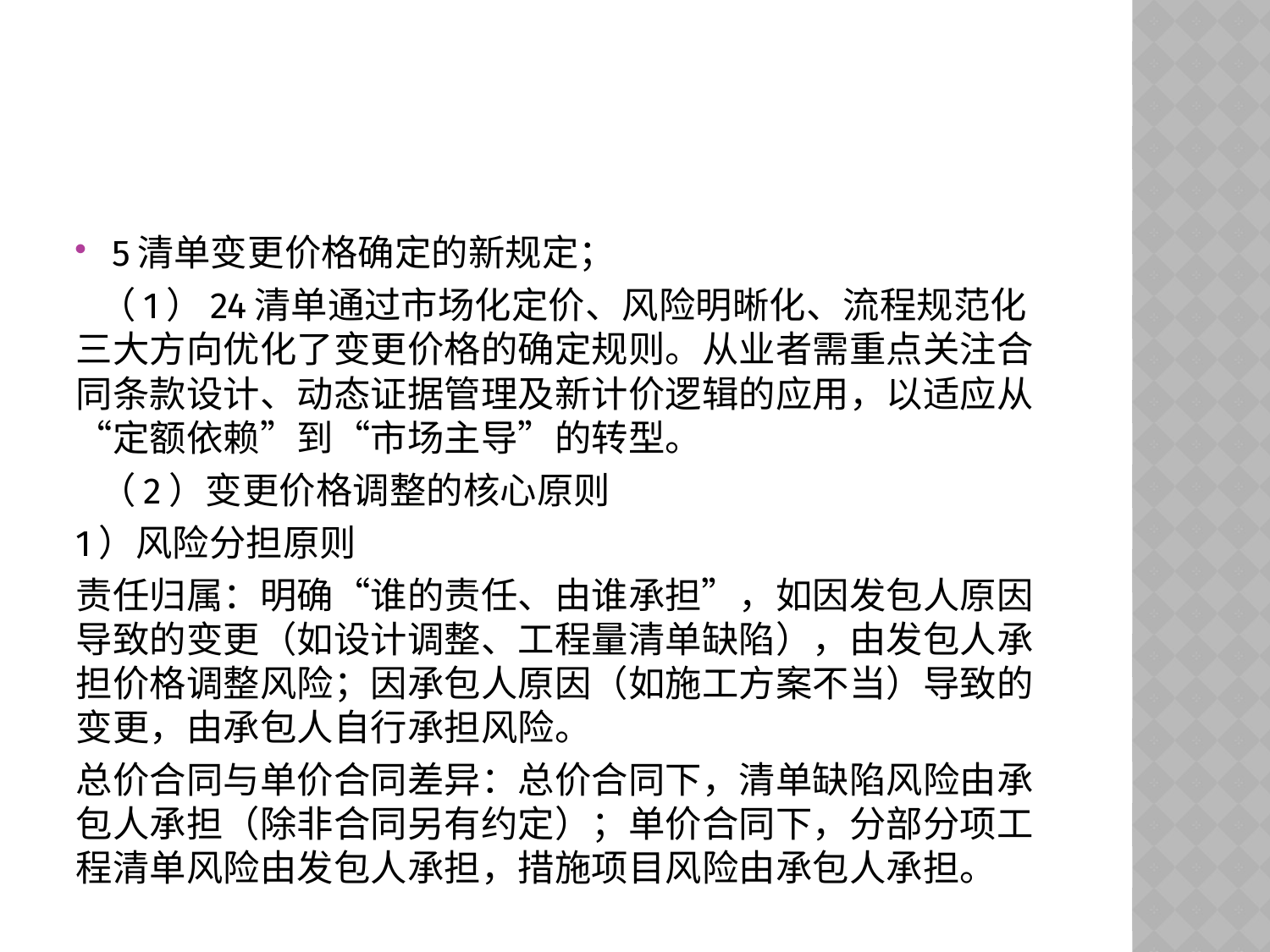

#
5清单变更价格确定的新规定；
  （1）24清单通过市场化定价、风险明晰化、流程规范化三大方向优化了变更价格的确定规则。从业者需重点关注合同条款设计、动态证据管理及新计价逻辑的应用，以适应从“定额依赖”到“市场主导”的转型。
  （2）变更价格调整的核心原则
1）风险分担原则
责任归属：明确“谁的责任、由谁承担”，如因发包人原因导致的变更（如设计调整、工程量清单缺陷），由发包人承担价格调整风险；因承包人原因（如施工方案不当）导致的变更，由承包人自行承担风险。
总价合同与单价合同差异：总价合同下，清单缺陷风险由承包人承担（除非合同另有约定）；单价合同下，分部分项工程清单风险由发包人承担，措施项目风险由承包人承担。